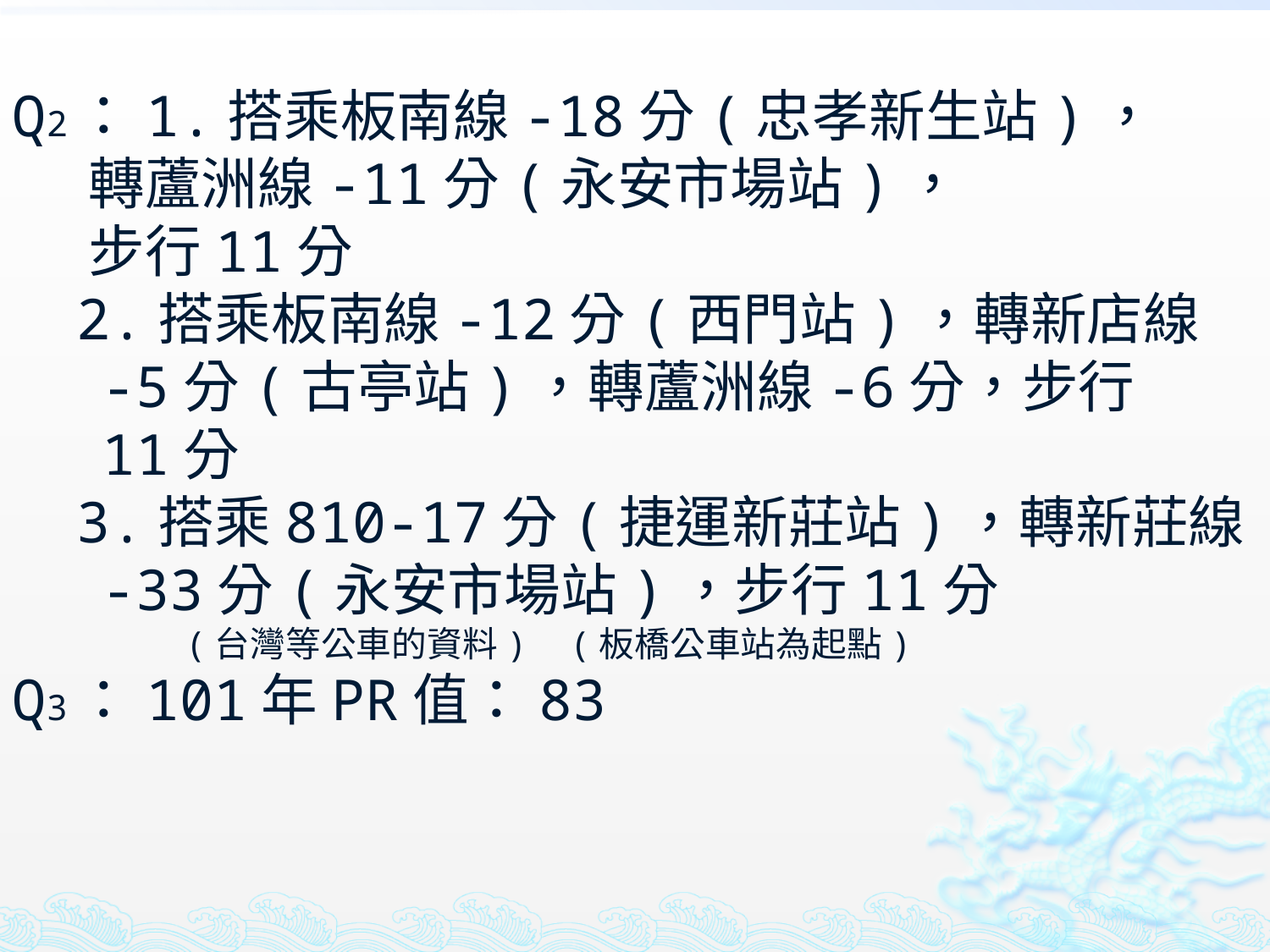

# Q2：1.搭乘板南線-18分(忠孝新生站)， 轉蘆洲線-11分(永安市場站)， 步行11分 2.搭乘板南線-12分(西門站)，轉新店線 -5分(古亭站)，轉蘆洲線-6分，步行 11分 3.搭乘810-17分(捷運新莊站)，轉新莊線 -33分(永安市場站)，步行11分 (台灣等公車的資料)  (板橋公車站為起點) Q3：101年PR值：83